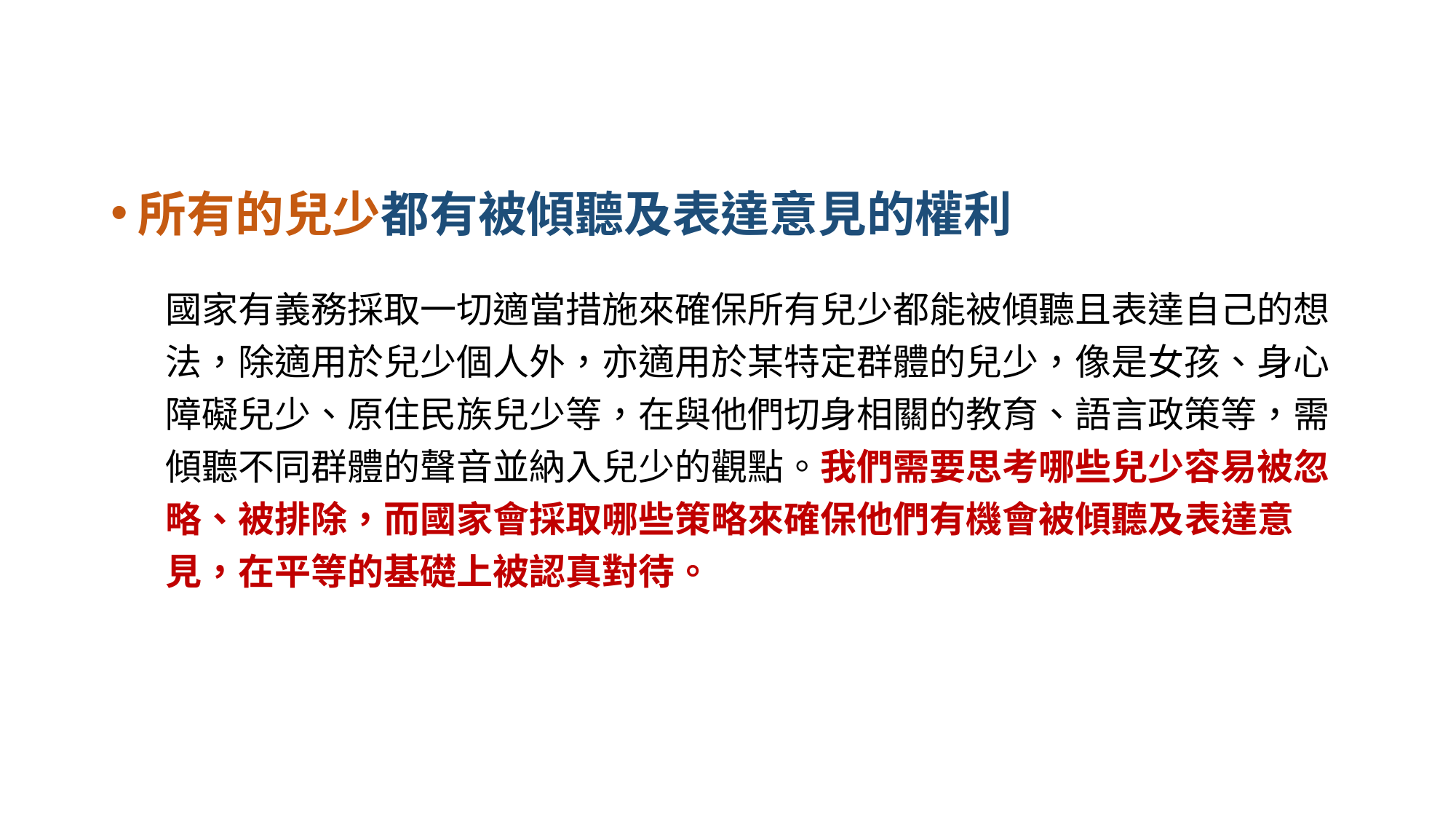

所有的兒少都有被傾聽及表達意見的權利
國家有義務採取一切適當措施來確保所有兒少都能被傾聽且表達自己的想法，除適用於兒少個人外，亦適用於某特定群體的兒少，像是女孩、身心障礙兒少、原住民族兒少等，在與他們切身相關的教育、語言政策等，需傾聽不同群體的聲音並納入兒少的觀點。我們需要思考哪些兒少容易被忽略、被排除，而國家會採取哪些策略來確保他們有機會被傾聽及表達意見，在平等的基礎上被認真對待。